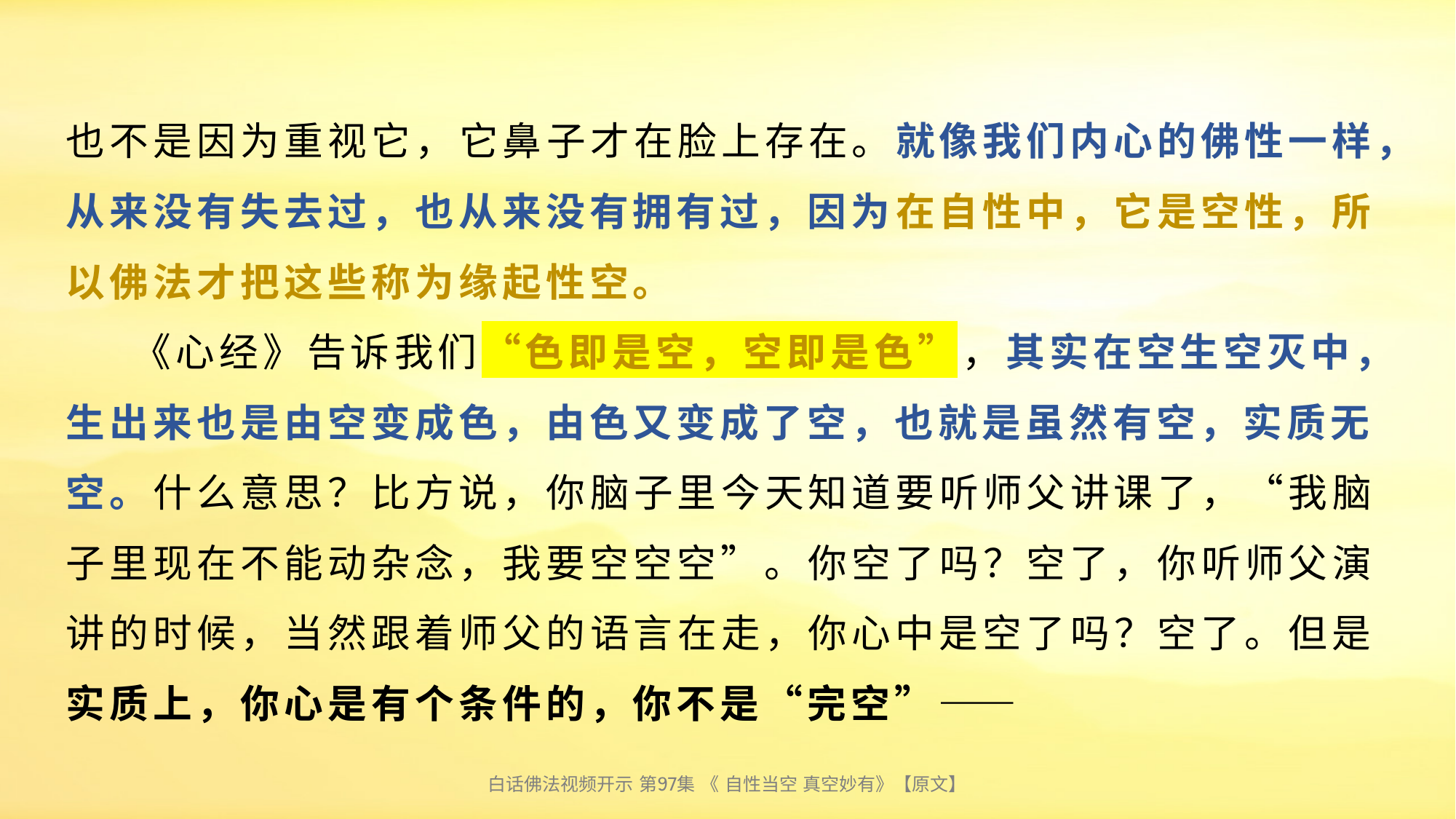

# 也不是因为重视它，它鼻子才在脸上存在。就像我们内心的佛性一样，从来没有失去过，也从来没有拥有过，因为在自性中，它是空性，所以佛法才把这些称为缘起性空。 《心经》告诉我们“色即是空，空即是色”，其实在空生空灭中，生出来也是由空变成色，由色又变成了空，也就是虽然有空，实质无空。什么意思？比方说，你脑子里今天知道要听师父讲课了，“我脑子里现在不能动杂念，我要空空空”。你空了吗？空了，你听师父演讲的时候，当然跟着师父的语言在走，你心中是空了吗？空了。但是实质上，你心是有个条件的，你不是“完空”——
白话佛法视频开示 第97集 《 自性当空 真空妙有》【原文】